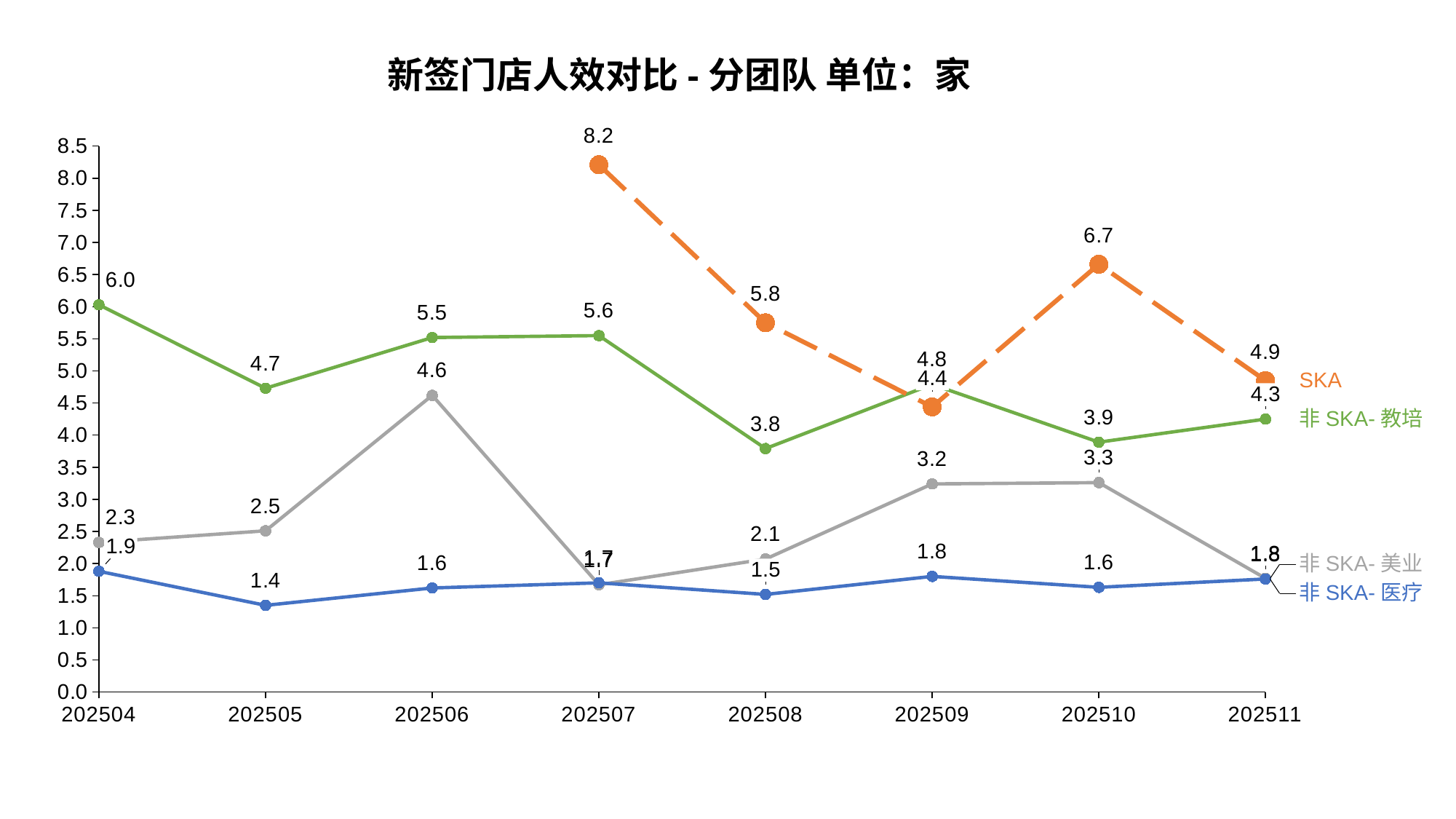

新签门店人效对比-分团队 单位：家

### Chart

| Category |  |  |  |  |
|---|---|---|---|---|
4.4
SKA
4.3
非SKA-教培
1.9
非SKA-美业
1.5
非SKA-医疗